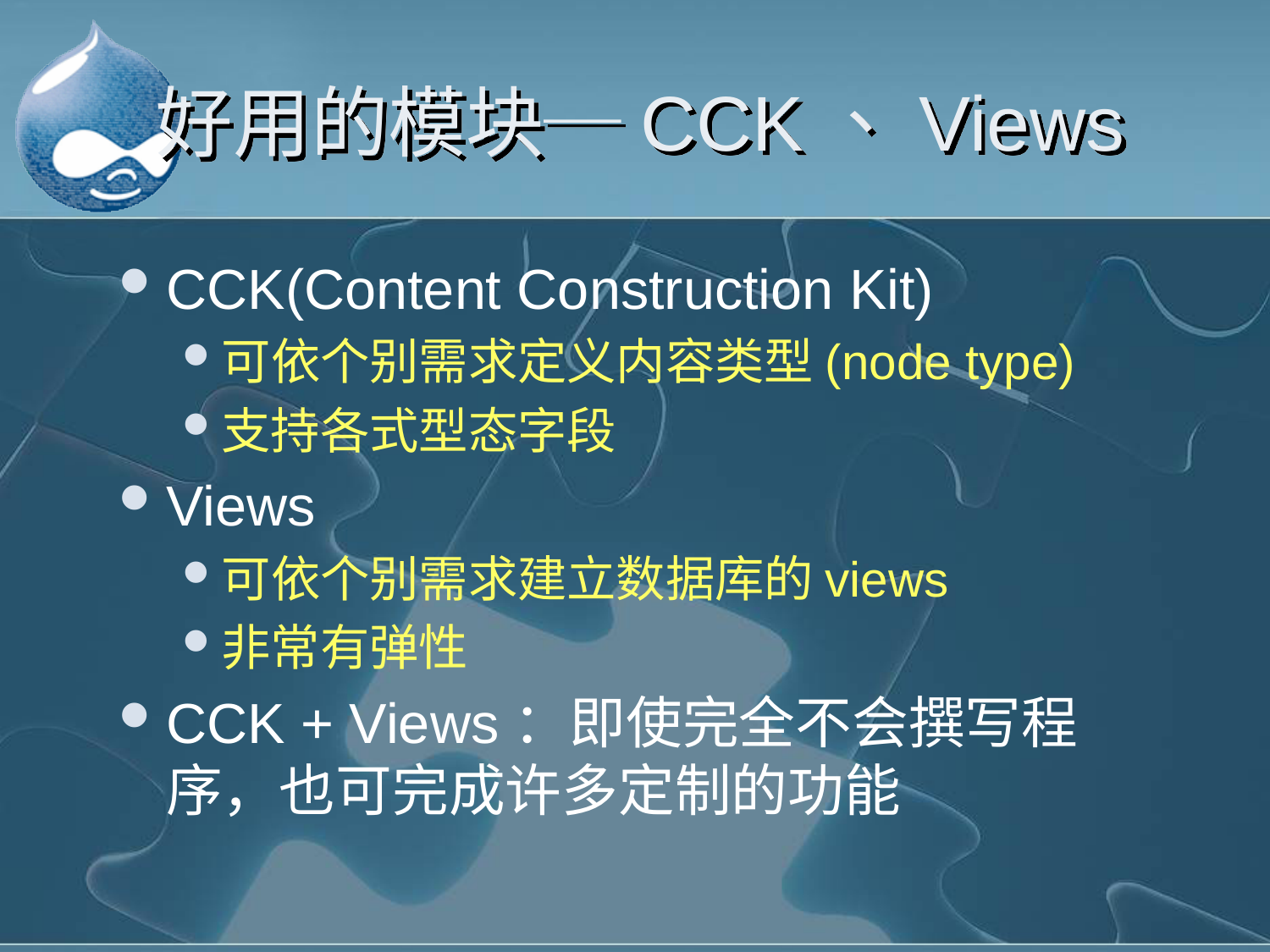

# 好用的模块─CCK、Views
CCK(Content Construction Kit)
可依个别需求定义内容类型(node type)
支持各式型态字段
Views
可依个别需求建立数据库的views
非常有弹性
CCK + Views：即使完全不会撰写程序，也可完成许多定制的功能